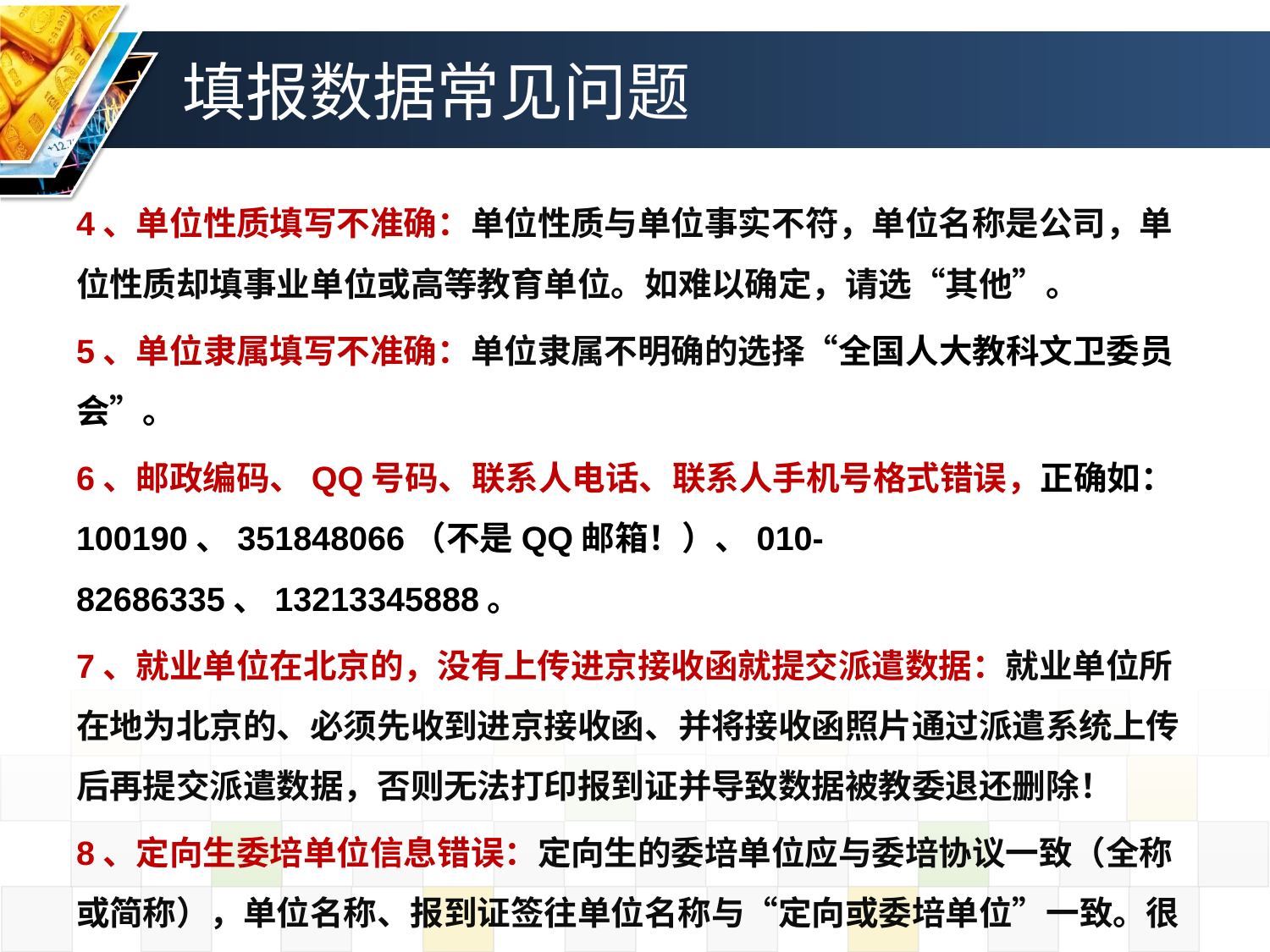

# 填报数据常见问题
4、单位性质填写不准确：单位性质与单位事实不符，单位名称是公司，单位性质却填事业单位或高等教育单位。如难以确定，请选“其他”。
5、单位隶属填写不准确：单位隶属不明确的选择“全国人大教科文卫委员会”。
6、邮政编码、QQ号码、联系人电话、联系人手机号格式错误，正确如：100190、351848066（不是QQ邮箱！）、010-82686335、13213345888。
7、就业单位在北京的，没有上传进京接收函就提交派遣数据：就业单位所在地为北京的、必须先收到进京接收函、并将接收函照片通过派遣系统上传后再提交派遣数据，否则无法打印报到证并导致数据被教委退还删除！
8、定向生委培单位信息错误：定向生的委培单位应与委培协议一致（全称或简称），单位名称、报到证签往单位名称与“定向或委培单位”一致。很多错填为就读研究所单位名称！